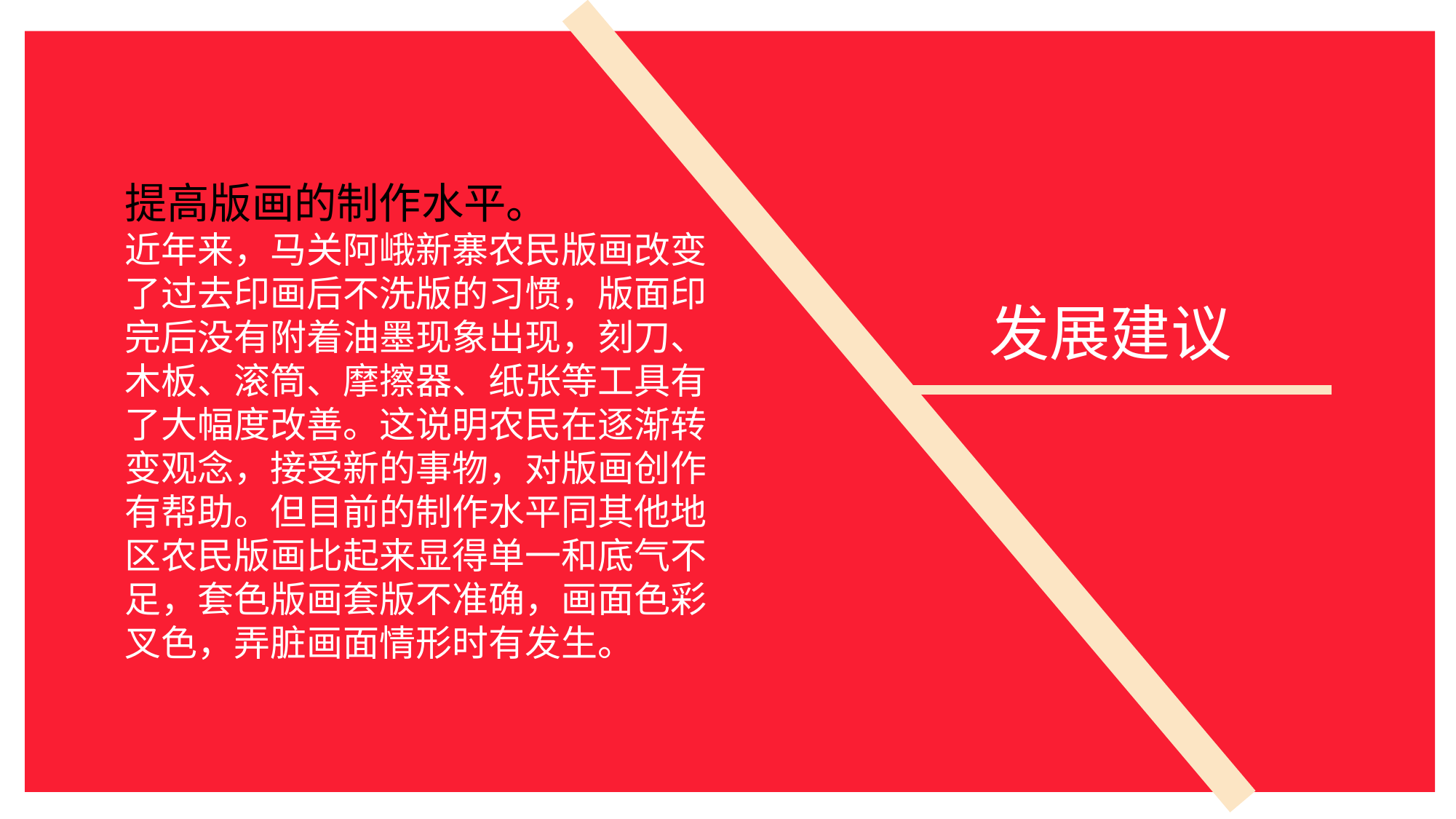

提高版画的制作水平。
近年来，马关阿峨新寨农民版画改变了过去印画后不洗版的习惯，版面印完后没有附着油墨现象出现，刻刀、木板、滚筒、摩擦器、纸张等工具有了大幅度改善。这说明农民在逐渐转变观念，接受新的事物，对版画创作有帮助。但目前的制作水平同其他地区农民版画比起来显得单一和底气不足，套色版画套版不准确，画面色彩叉色，弄脏画面情形时有发生。

发展建议